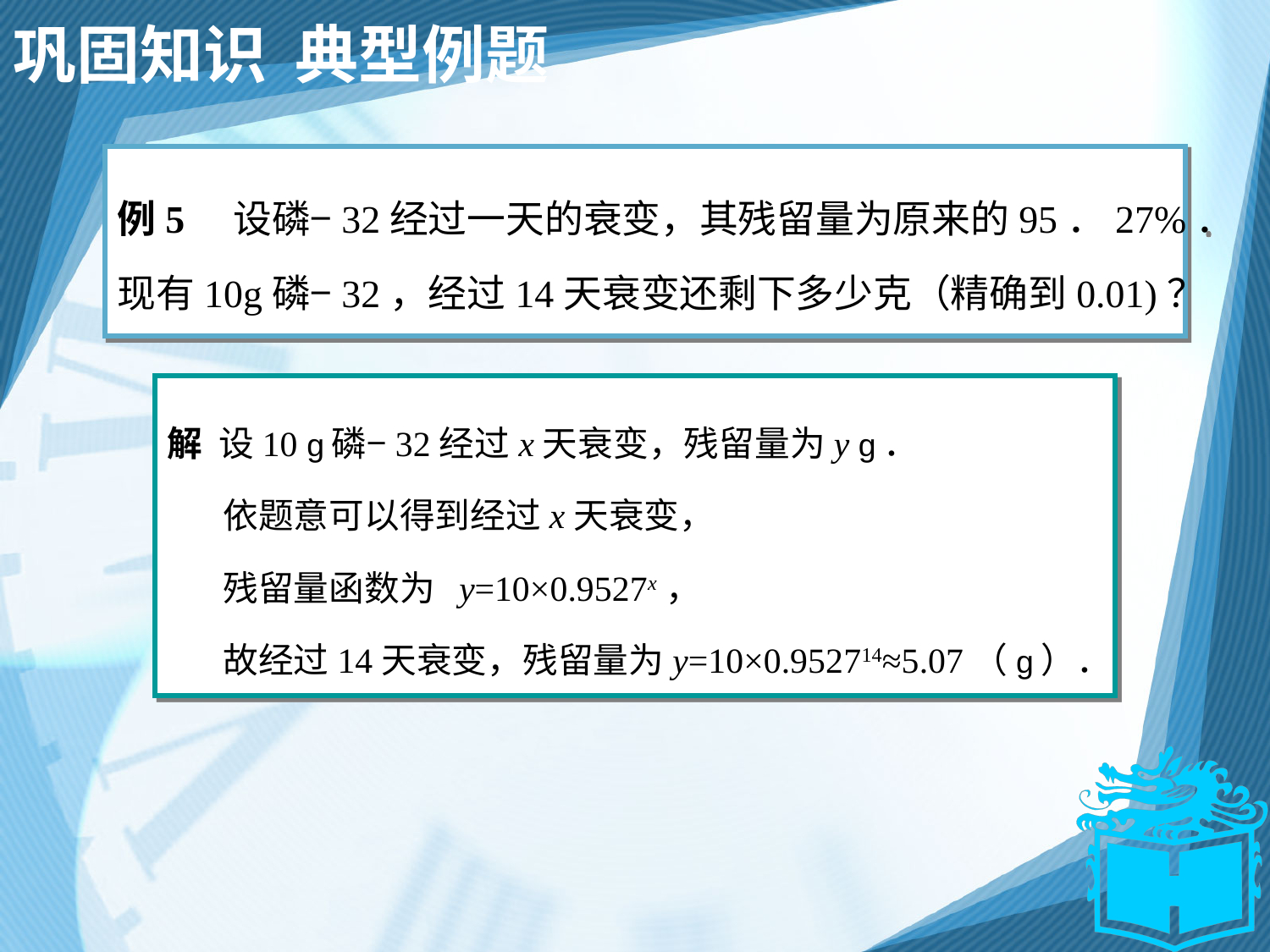

# 巩固知识  典型例题
例5    设磷−32经过一天的衰变，其残留量为原来的95．27%．
现有10g磷−32，经过14天衰变还剩下多少克（精确到0.01)？
解  设10 g磷−32经过x天衰变，残留量为y g．
      依题意可以得到经过x天衰变，
      残留量函数为  y=10×0.9527x，
      故经过14天衰变，残留量为y=10×0.952714≈5.07（g）．